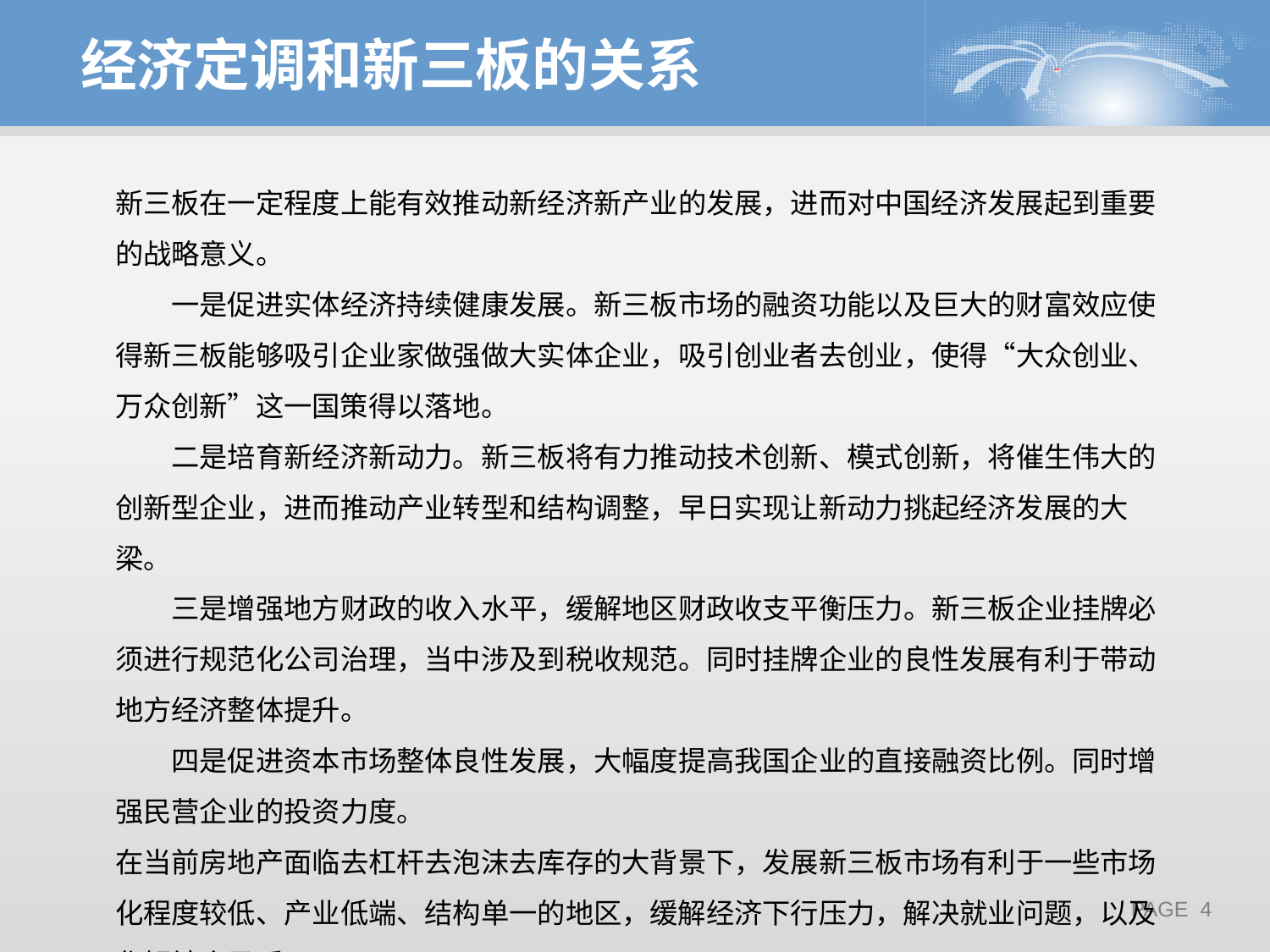

经济定调和新三板的关系
新三板在一定程度上能有效推动新经济新产业的发展，进而对中国经济发展起到重要的战略意义。
　　一是促进实体经济持续健康发展。新三板市场的融资功能以及巨大的财富效应使得新三板能够吸引企业家做强做大实体企业，吸引创业者去创业，使得“大众创业、万众创新”这一国策得以落地。
　　二是培育新经济新动力。新三板将有力推动技术创新、模式创新，将催生伟大的创新型企业，进而推动产业转型和结构调整，早日实现让新动力挑起经济发展的大梁。
　　三是增强地方财政的收入水平，缓解地区财政收支平衡压力。新三板企业挂牌必须进行规范化公司治理，当中涉及到税收规范。同时挂牌企业的良性发展有利于带动地方经济整体提升。
　　四是促进资本市场整体良性发展，大幅度提高我国企业的直接融资比例。同时增强民营企业的投资力度。
在当前房地产面临去杠杆去泡沫去库存的大背景下，发展新三板市场有利于一些市场化程度较低、产业低端、结构单一的地区，缓解经济下行压力，解决就业问题，以及化解社会矛盾。